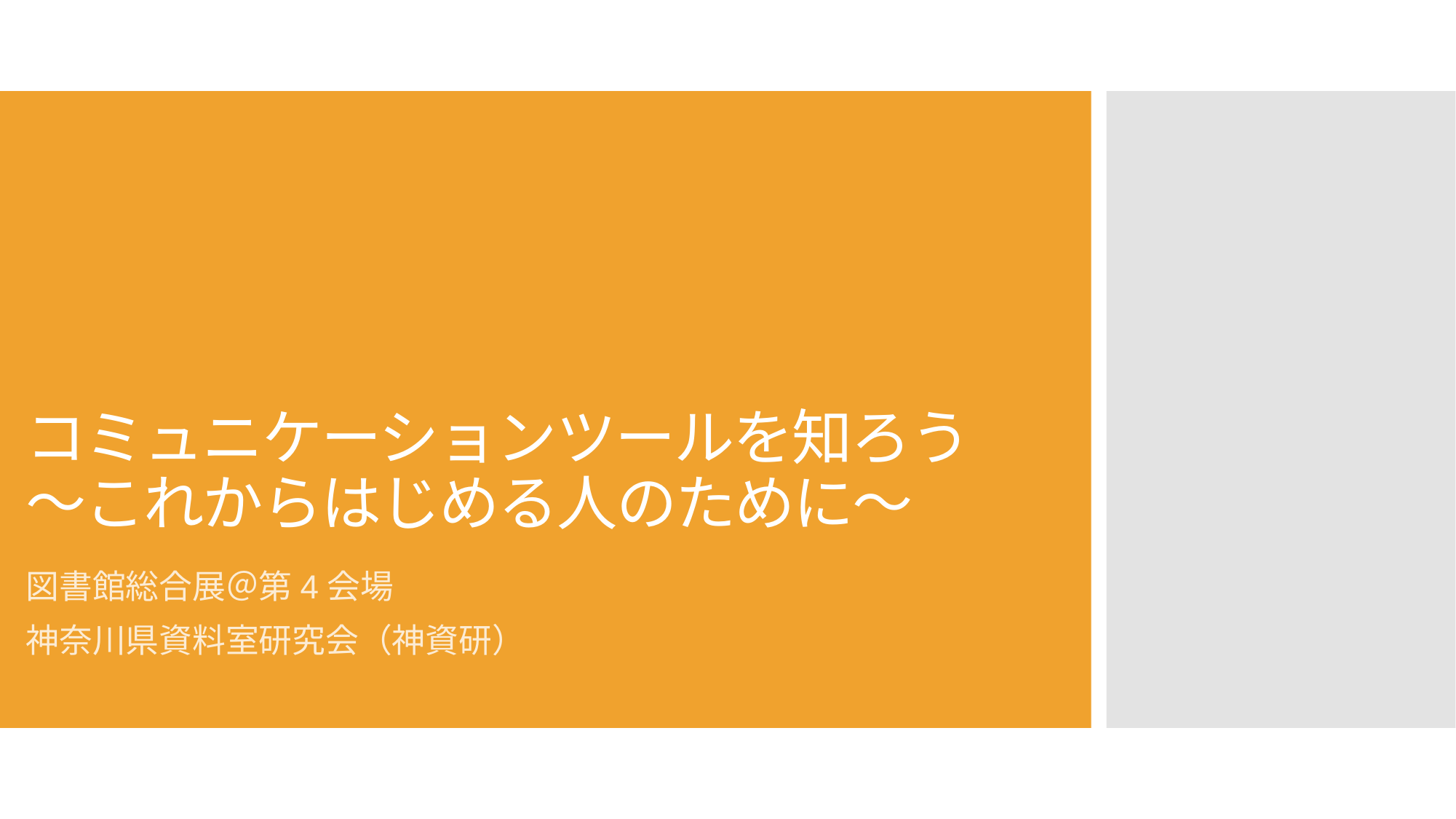

# コミュニケーションツールを知ろう ～これからはじめる人のために～
図書館総合展＠第4会場
神奈川県資料室研究会（神資研）